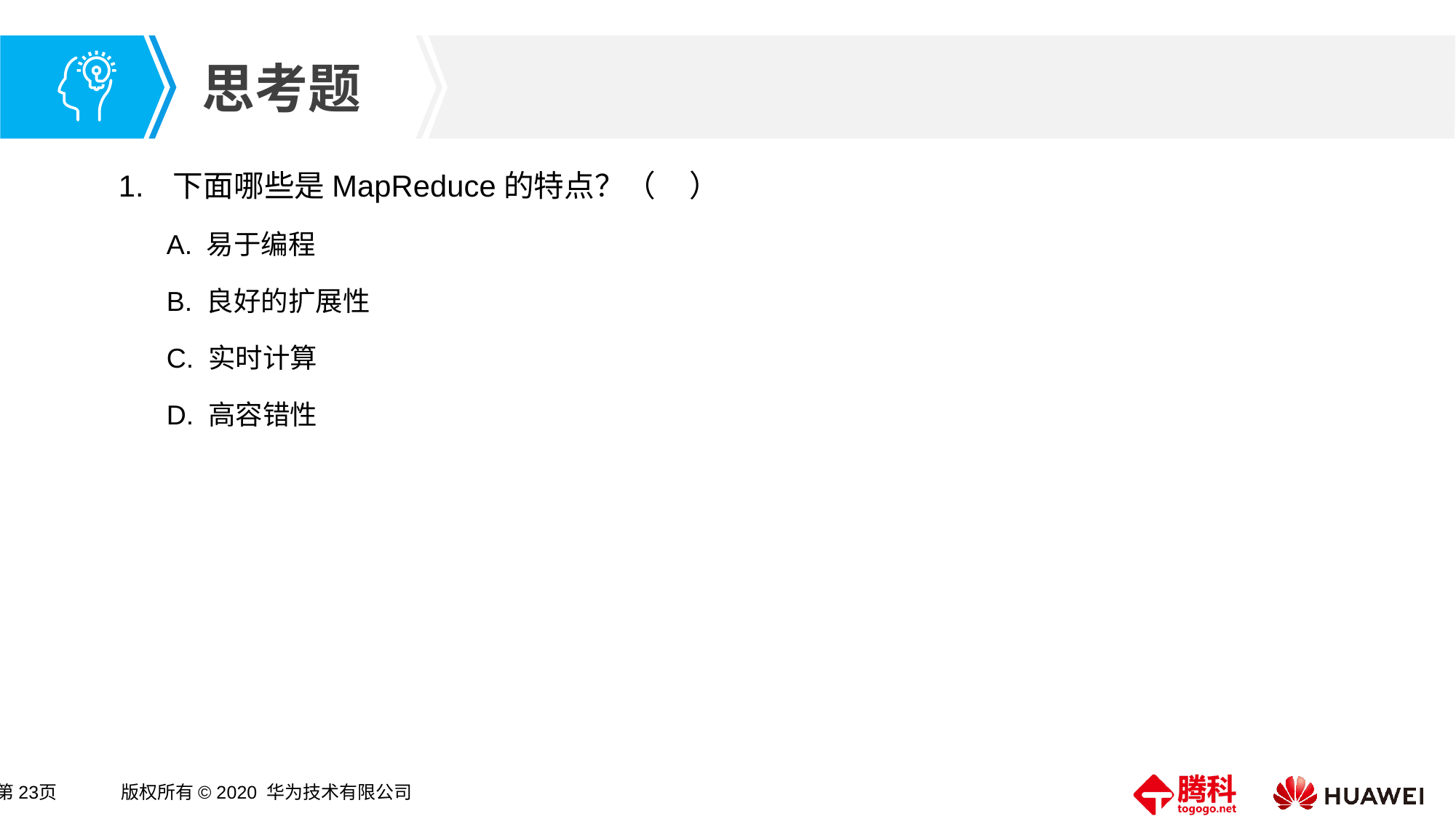

下面哪些是MapReduce的特点？（     ）
A. 易于编程
B. 良好的扩展性
C. 实时计算
D. 高容错性